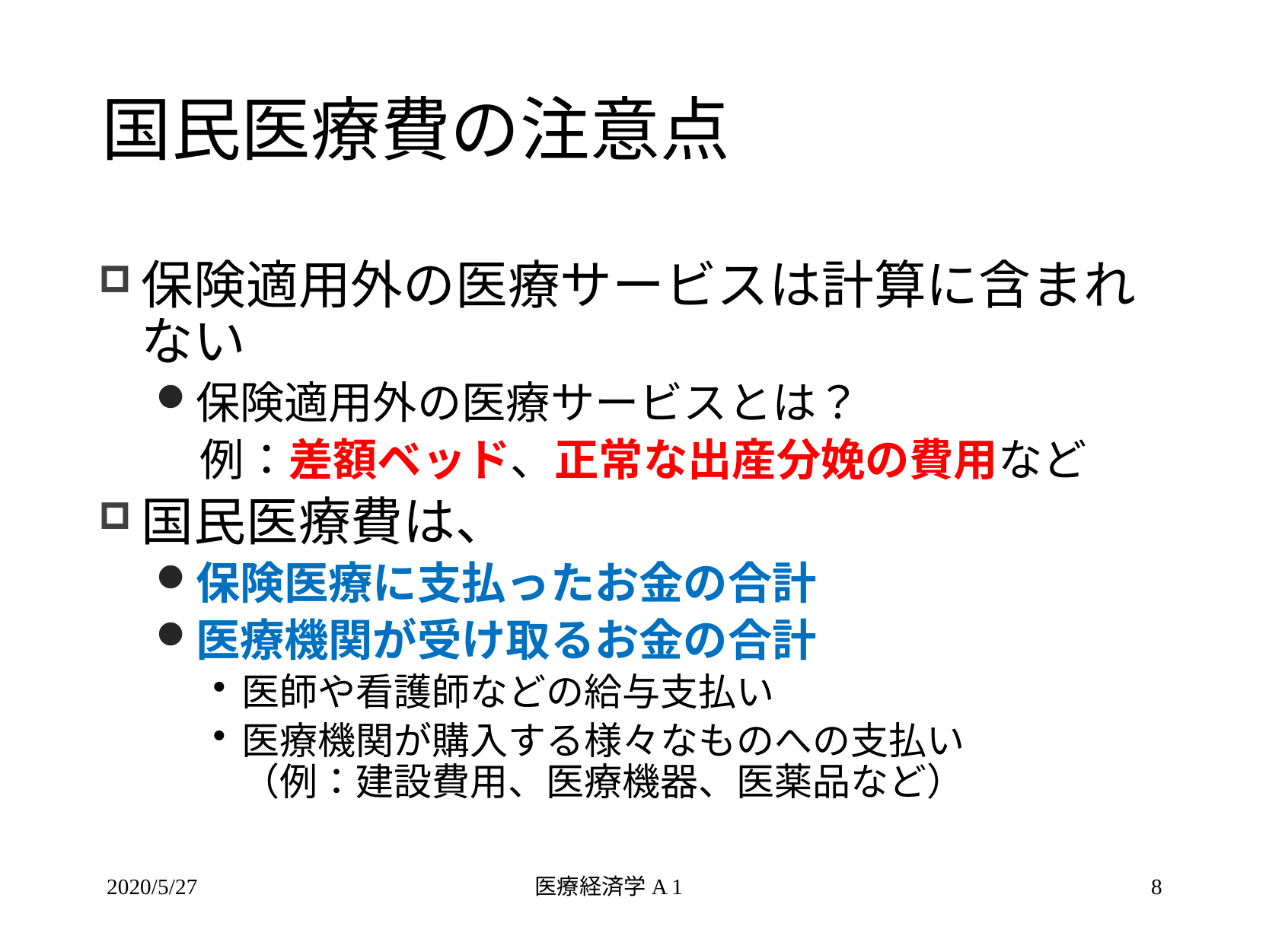

# 国民医療費の注意点
保険適用外の医療サービスは計算に含まれない
保険適用外の医療サービスとは？
　例：差額ベッド、正常な出産分娩の費用など
国民医療費は、
保険医療に支払ったお金の合計
医療機関が受け取るお金の合計
医師や看護師などの給与支払い
医療機関が購入する様々なものへの支払い
（例：建設費用、医療機器、医薬品など）
2020/5/27
医療経済学A 1
8